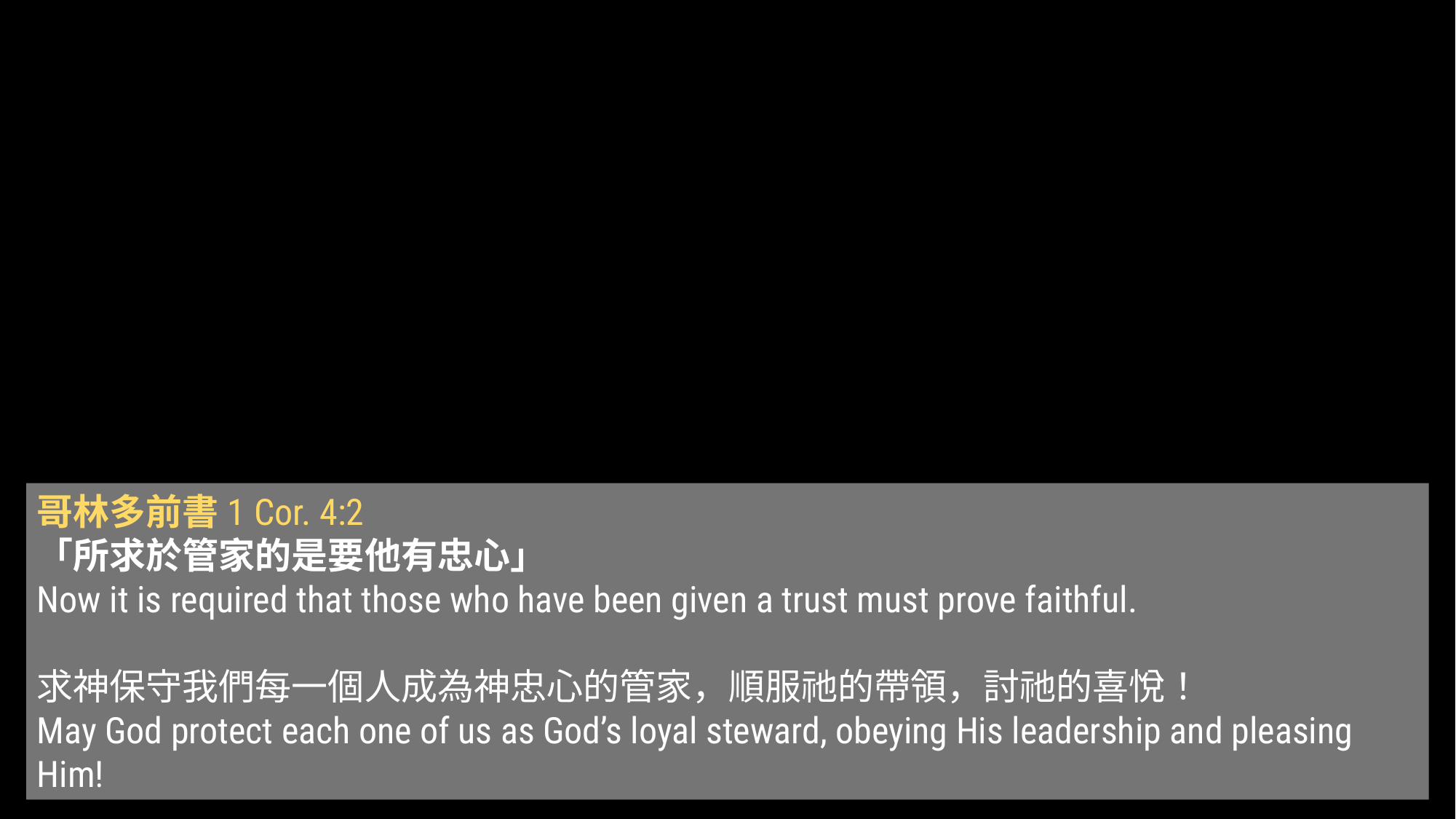

哥林多前書1 Cor. 4:2
「所求於管家的是要他有忠心」
Now it is required that those who have been given a trust must prove faithful.

求神保守我們每一個人成為神忠心的管家，順服祂的帶領，討祂的喜悅！
May God protect each one of us as God’s loyal steward, obeying His leadership and pleasing Him!